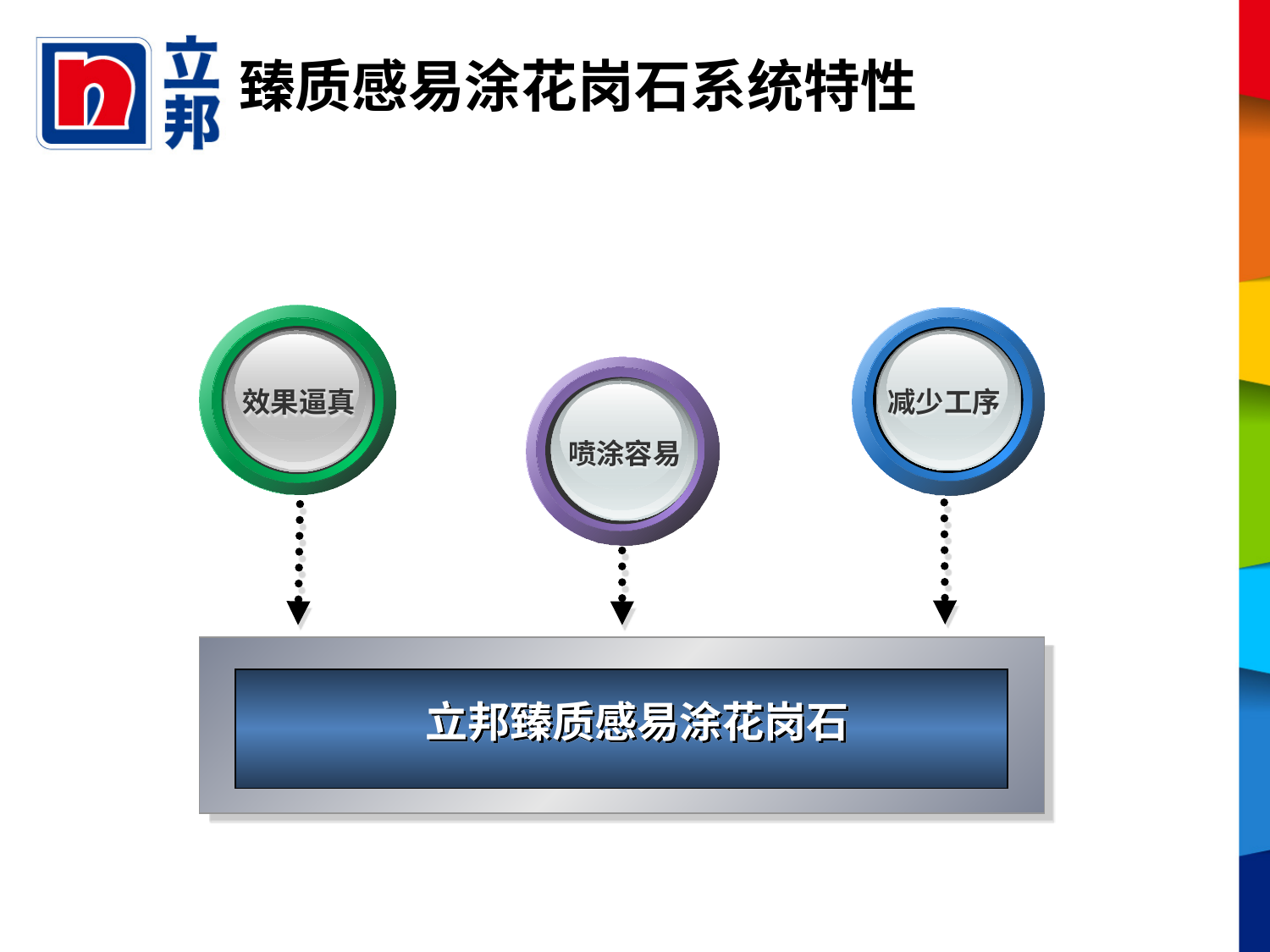

臻质感易涂花岗石系统特性

效果逼真
减少工序
喷涂容易

立邦臻质感易涂花岗石